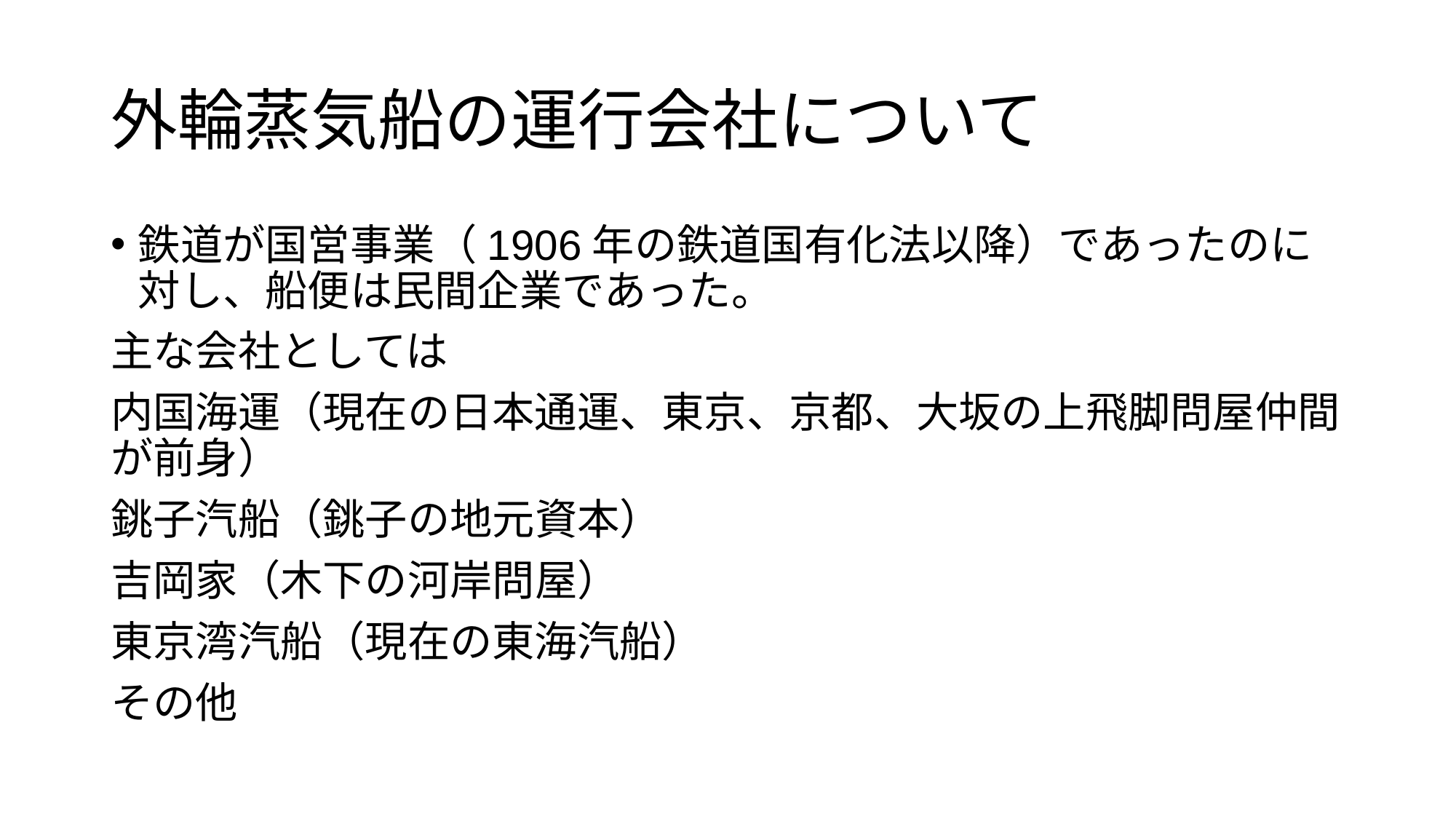

# 外輪蒸気船の運行会社について
鉄道が国営事業（1906年の鉄道国有化法以降）であったのに対し、船便は民間企業であった。
主な会社としては
内国海運（現在の日本通運、東京、京都、大坂の上飛脚問屋仲間が前身）
銚子汽船（銚子の地元資本）
吉岡家（木下の河岸問屋）
東京湾汽船（現在の東海汽船）
その他